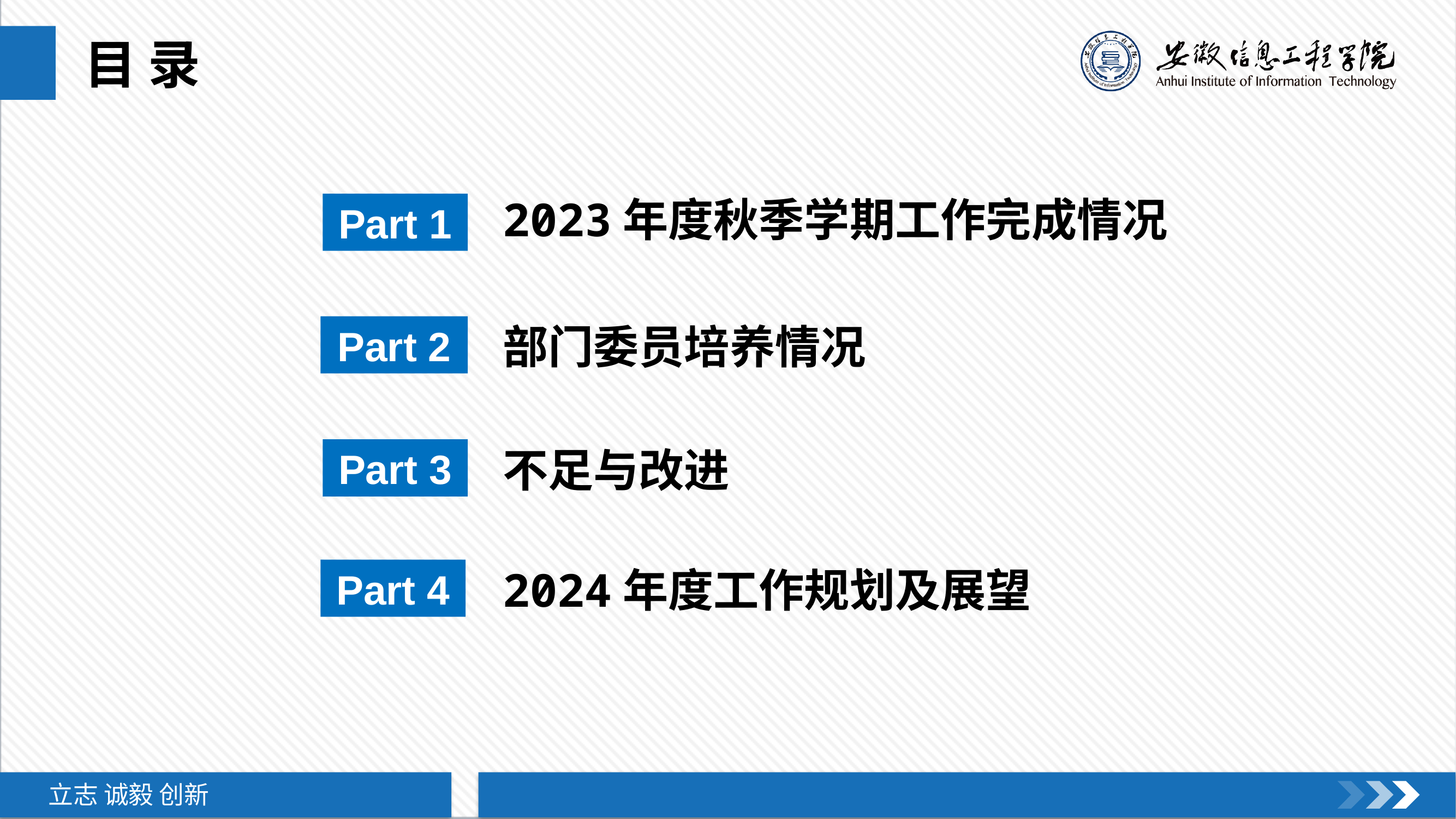

目 录
2023年度秋季学期工作完成情况
Part 1
部门委员培养情况
Part 2
不足与改进
Part 3
2024年度工作规划及展望
Part 4